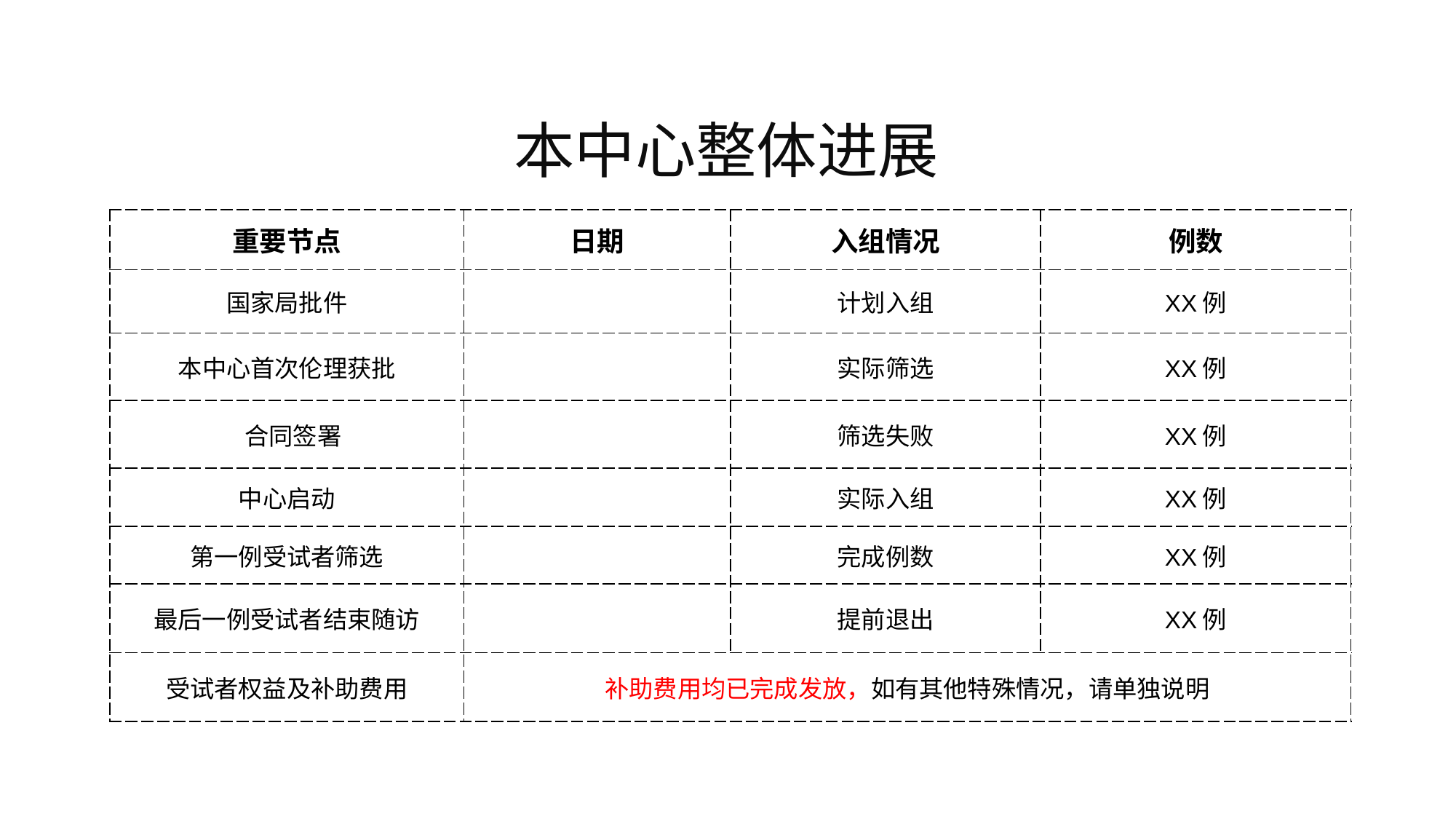

本中心整体进展
| 重要节点 | 日期 | 入组情况 | 例数 |
| --- | --- | --- | --- |
| 国家局批件 |  | 计划入组 | XX例 |
| 本中心首次伦理获批 |  | 实际筛选 | XX例 |
| 合同签署 |  | 筛选失败 | XX例 |
| 中心启动 |  | 实际入组 | XX例 |
| 第一例受试者筛选 |  | 完成例数 | XX例 |
| 最后一例受试者结束随访 |  | 提前退出 | XX例 |
| 受试者权益及补助费用 | 补助费用均已完成发放，如有其他特殊情况，请单独说明 |  |  |